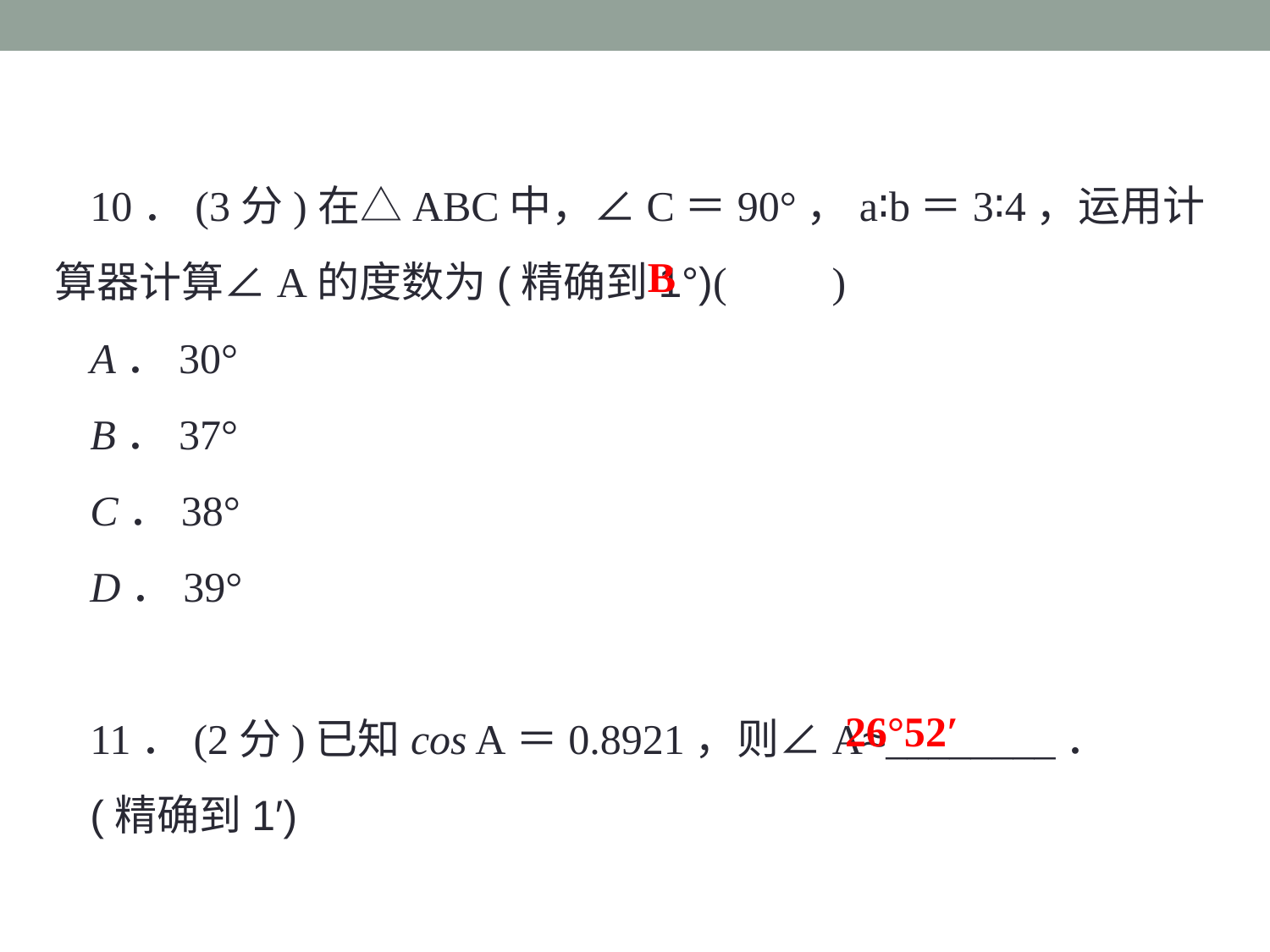

10．(3分)在△ABC中，∠C＝90°，a∶b＝3∶4，运用计算器计算∠A的度数为(精确到1°)(　　)
A．30°
B．37°
C．38°
D．39°

11．(2分)已知cos A＝0.8921，则∠A≈________．
(精确到1′)
B
26°52′